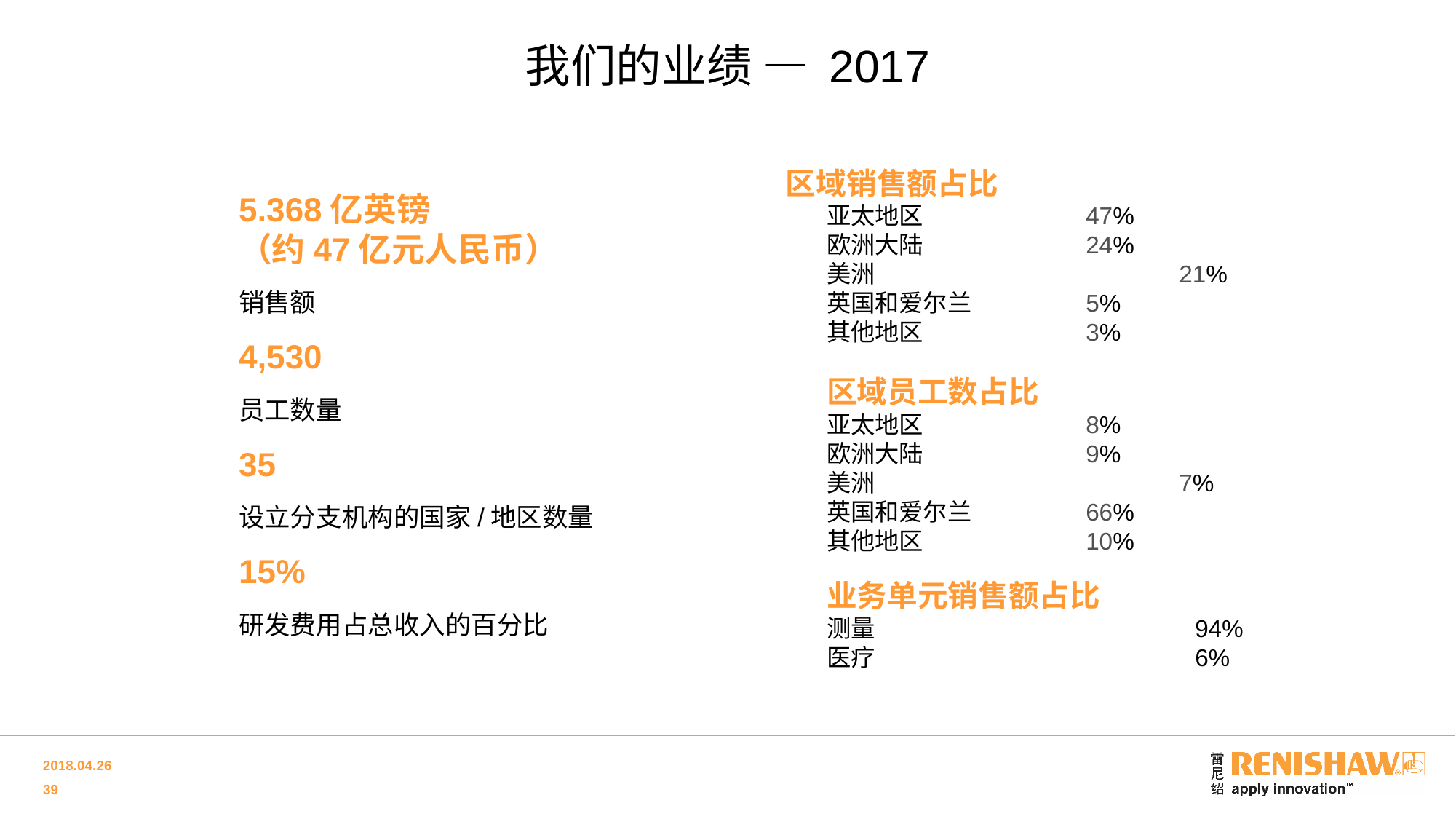

# 我们的业绩 — 2017
区域销售额占比
亚太地区		47%
欧洲大陆		24%
美洲		                21%
英国和爱尔兰		5%
其他地区		3%

区域员工数占比
亚太地区		8%
欧洲大陆		9%
美洲		                7%
英国和爱尔兰		66%
其他地区		10%

业务单元销售额占比
测量			94%
医疗			6%

5.368亿英镑
（约47亿元人民币）
销售额
4,530
员工数量
35
设立分支机构的国家/地区数量
15%
研发费用占总收入的百分比
2018.04.26
39